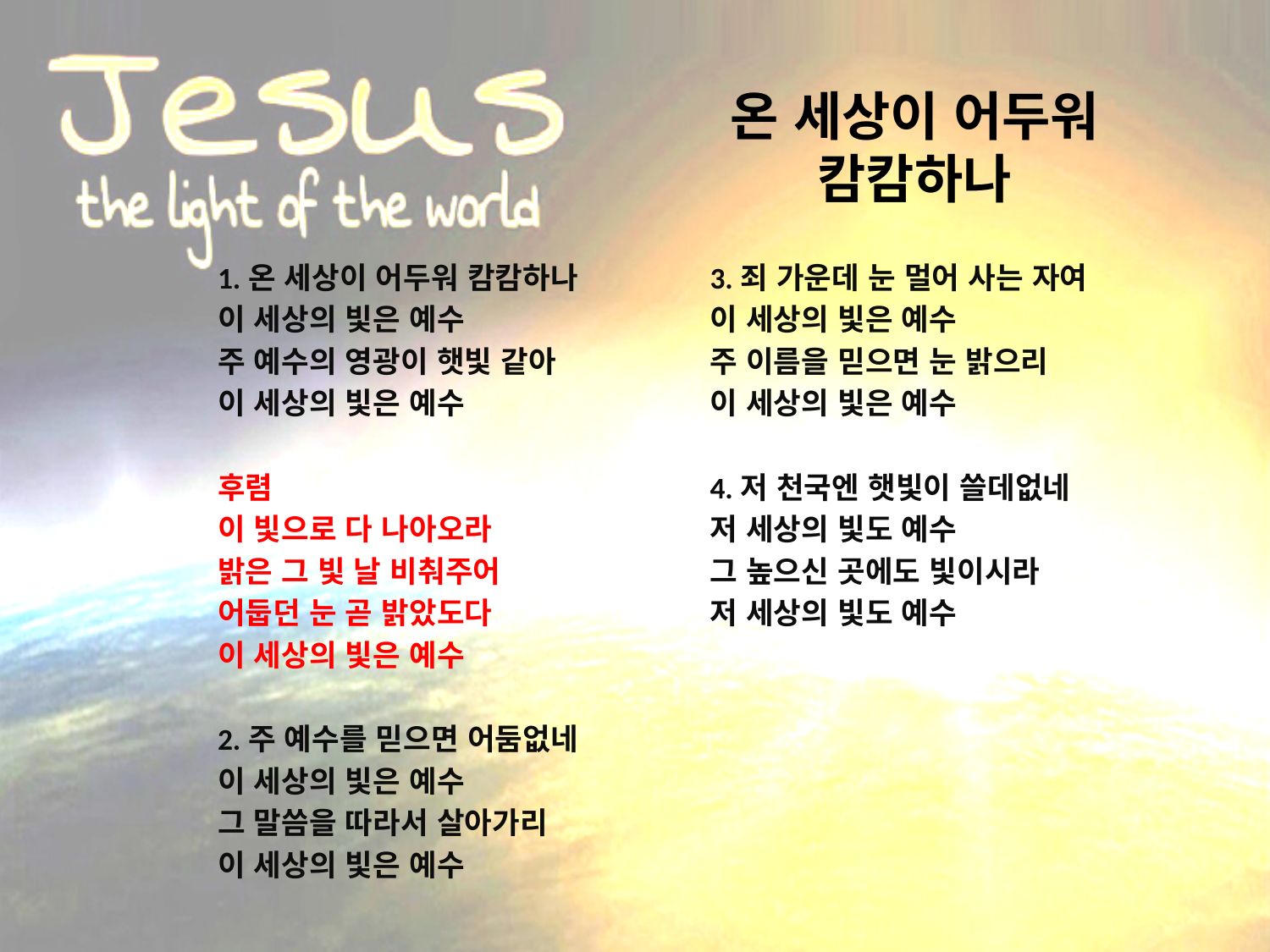

# 온 세상이 어두워 캄캄하나
1.온 세상이 어두워 캄캄하나
이 세상의 빛은 예수
주 예수의 영광이 햇빛 같아
이 세상의 빛은 예수

후렴
이 빛으로 다 나아오라
밝은 그 빛 날 비춰주어
어둡던 눈 곧 밝았도다
이 세상의 빛은 예수

2.주 예수를 믿으면 어둠없네
이 세상의 빛은 예수
그 말씀을 따라서 살아가리
이 세상의 빛은 예수
3.죄 가운데 눈 멀어 사는 자여
이 세상의 빛은 예수
주 이름을 믿으면 눈 밝으리
이 세상의 빛은 예수

4.저 천국엔 햇빛이 쓸데없네
저 세상의 빛도 예수
그 높으신 곳에도 빛이시라
저 세상의 빛도 예수